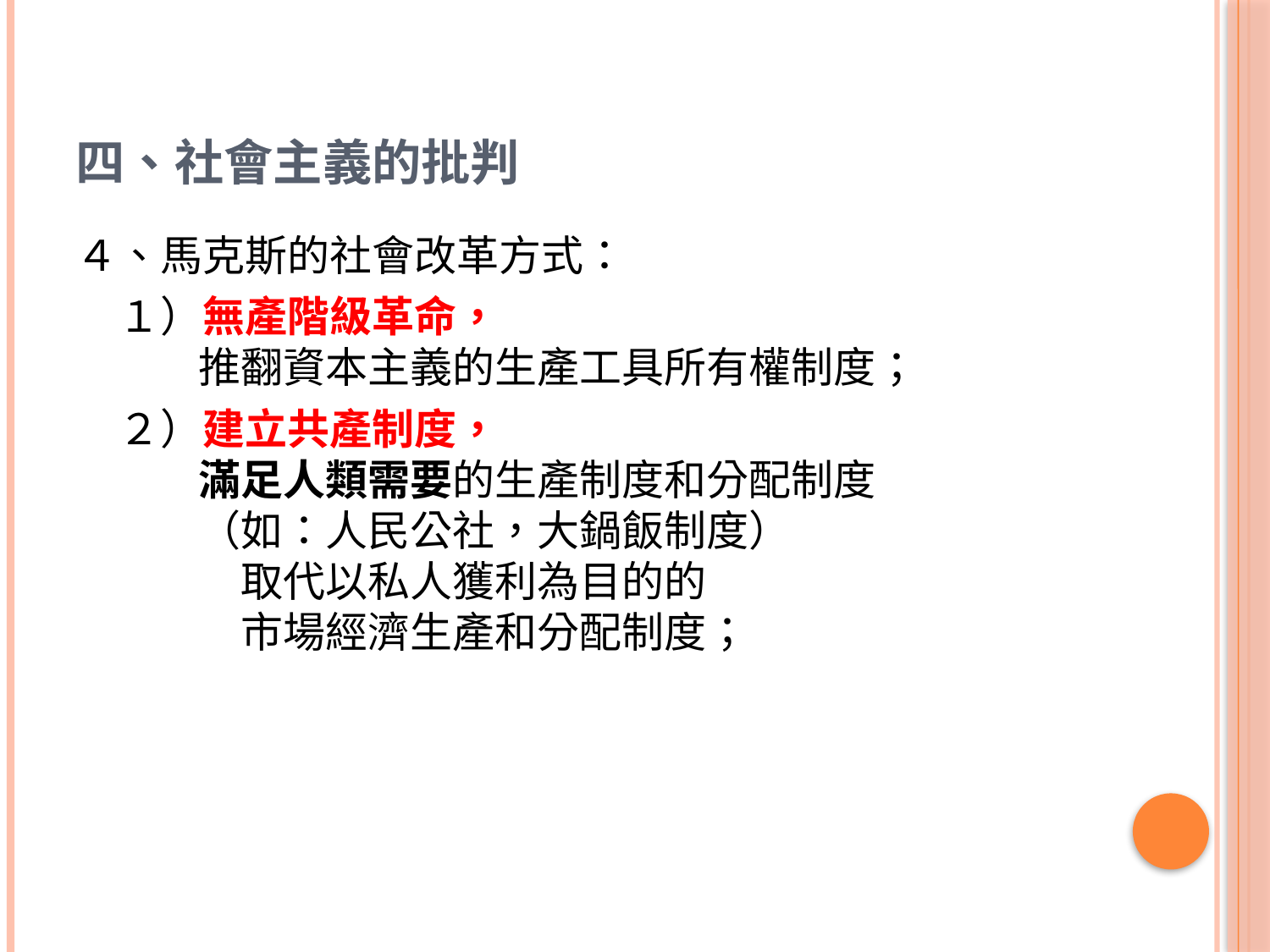

# 四、社會主義的批判
４、馬克斯的社會改革方式：
　１）無產階級革命，
　　推翻資本主義的生產工具所有權制度；
　２）建立共產制度，
　　滿足人類需要的生產制度和分配制度
　　（如：人民公社，大鍋飯制度）
　　　取代以私人獲利為目的的
　　　市場經濟生產和分配制度；